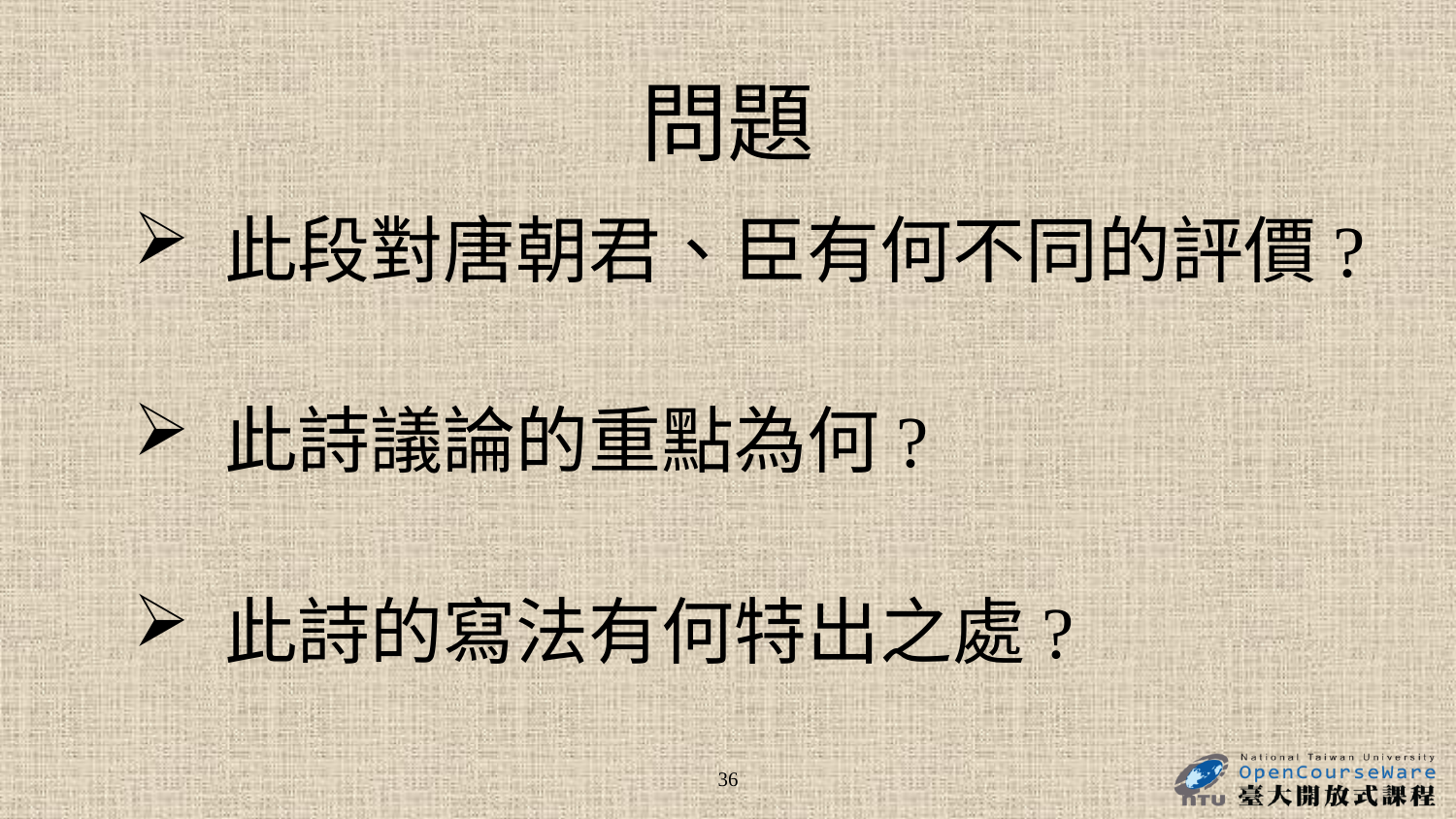

問題
此段對唐朝君、臣有何不同的評價?

此詩議論的重點為何?

此詩的寫法有何特出之處?

36